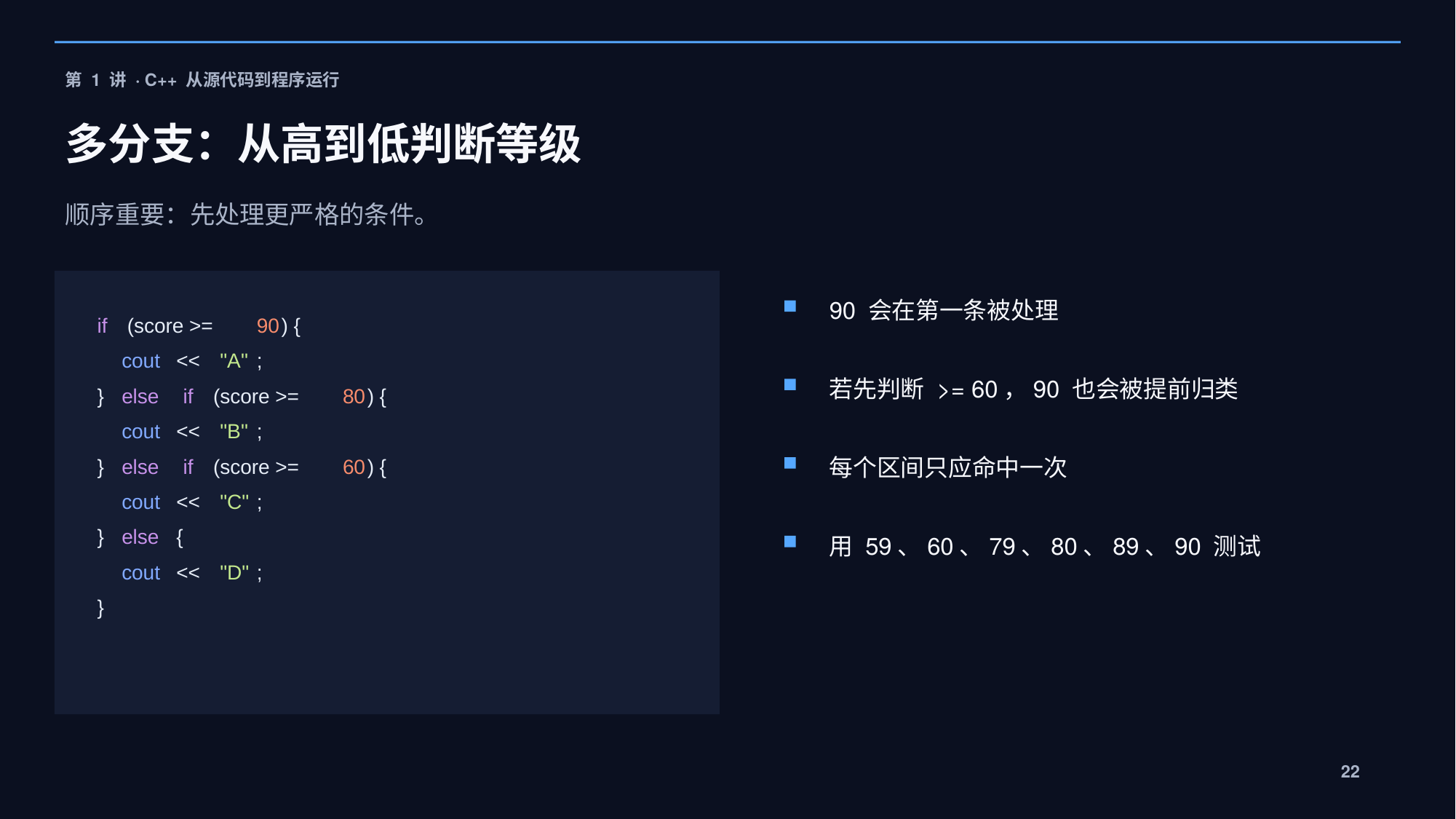

第 1 讲 · C++ 从源代码到程序运行
多分支：从高到低判断等级
顺序重要：先处理更严格的条件。

90 会在第一条被处理

if
 (score >=
90
) {

cout
 <<
"A"
;
若先判断 >= 60，90 也会被提前归类
}
else

if
 (score >=
80
) {

cout
 <<
"B"
;
每个区间只应命中一次
}
else

if
 (score >=
60
) {

cout
 <<
"C"
;
}
else
 {
用 59、60、79、80、89、90 测试

cout
 <<
"D"
;
}
22